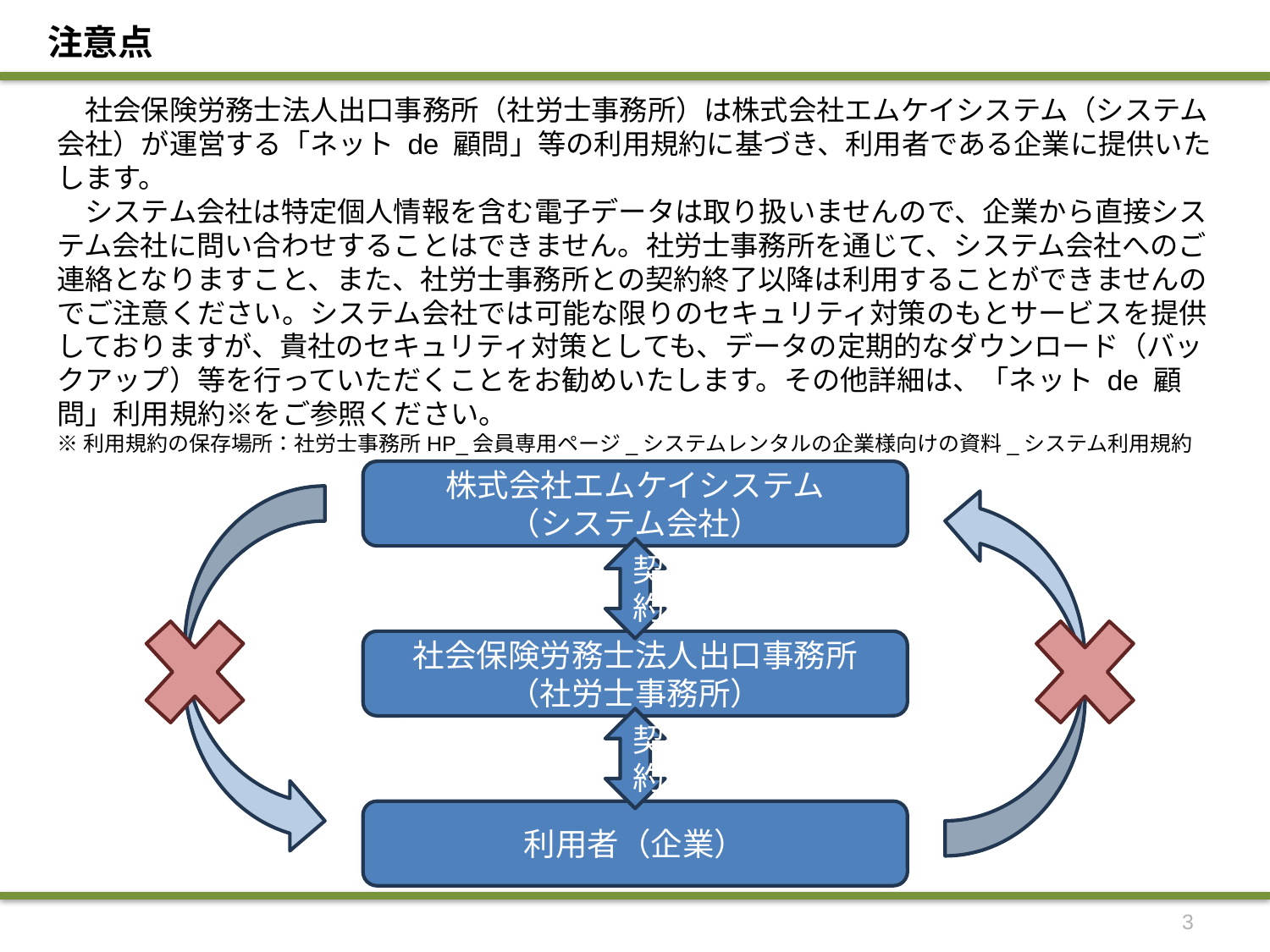

注意点
　社会保険労務士法人出口事務所（社労士事務所）は株式会社エムケイシステム（システム会社）が運営する「ネット de 顧問」等の利用規約に基づき、利用者である企業に提供いたします。
　システム会社は特定個人情報を含む電子データは取り扱いませんので、企業から直接システム会社に問い合わせすることはできません。社労士事務所を通じて、システム会社へのご連絡となりますこと、また、社労士事務所との契約終了以降は利用することができませんのでご注意ください。システム会社では可能な限りのセキュリティ対策のもとサービスを提供しておりますが、貴社のセキュリティ対策としても、データの定期的なダウンロード（バックアップ）等を行っていただくことをお勧めいたします。その他詳細は、「ネット de 顧問」利用規約※をご参照ください。
※利用規約の保存場所：社労士事務所HP_会員専用ページ_システムレンタルの企業様向けの資料_システム利用規約
株式会社エムケイシステム
（システム会社）

契約

社会保険労務士法人出口事務所
（社労士事務所）
契約
利用者（企業）
3